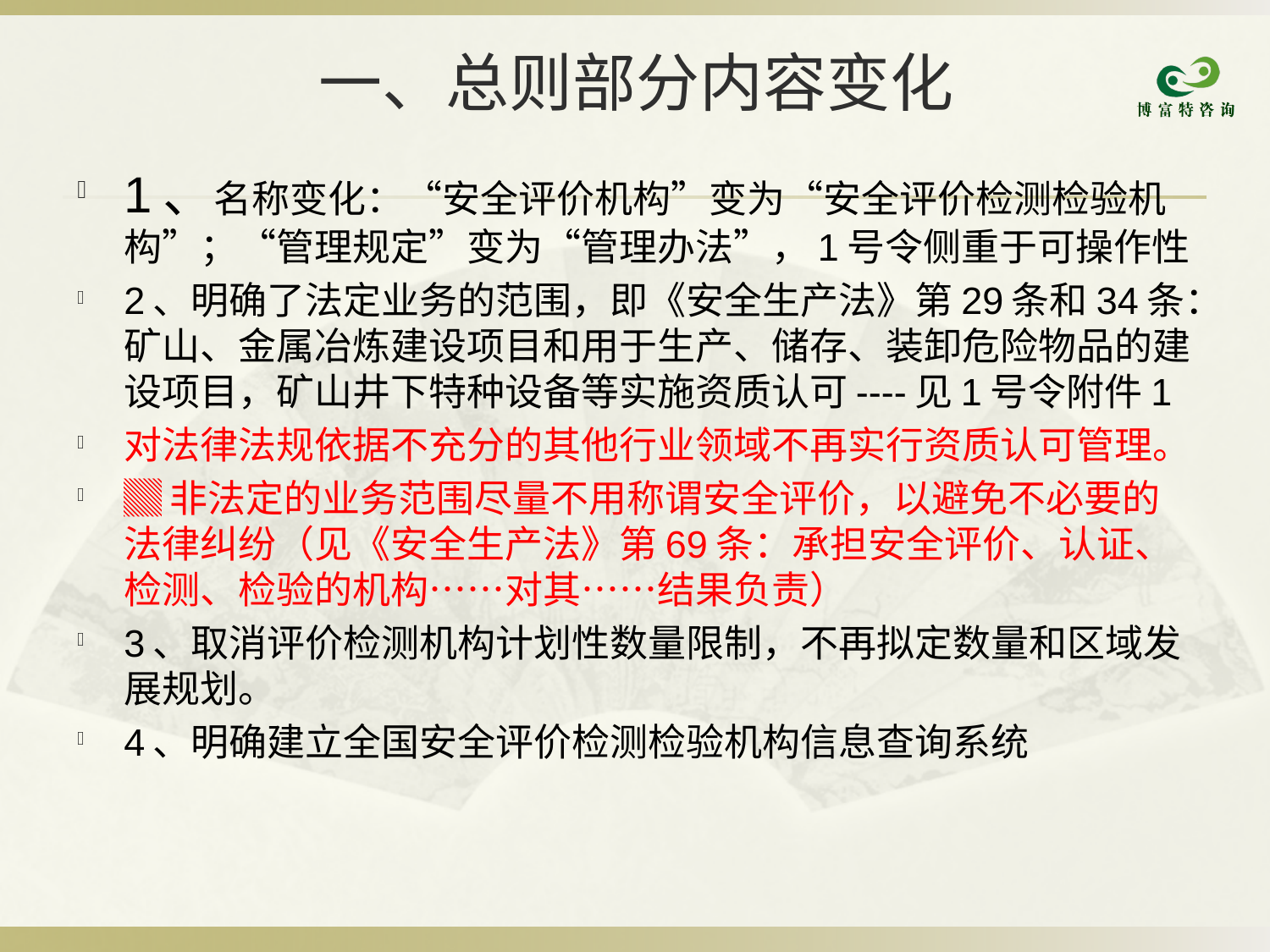

# 一、总则部分内容变化
1、名称变化：“安全评价机构”变为“安全评价检测检验机构”；“管理规定”变为“管理办法”，1号令侧重于可操作性
2、明确了法定业务的范围，即《安全生产法》第29条和34条：矿山、金属冶炼建设项目和用于生产、储存、装卸危险物品的建设项目，矿山井下特种设备等实施资质认可----见1号令附件1
对法律法规依据不充分的其他行业领域不再实行资质认可管理。
▓非法定的业务范围尽量不用称谓安全评价，以避免不必要的法律纠纷（见《安全生产法》第69条：承担安全评价、认证、检测、检验的机构……对其……结果负责）
3、取消评价检测机构计划性数量限制，不再拟定数量和区域发展规划。
4、明确建立全国安全评价检测检验机构信息查询系统